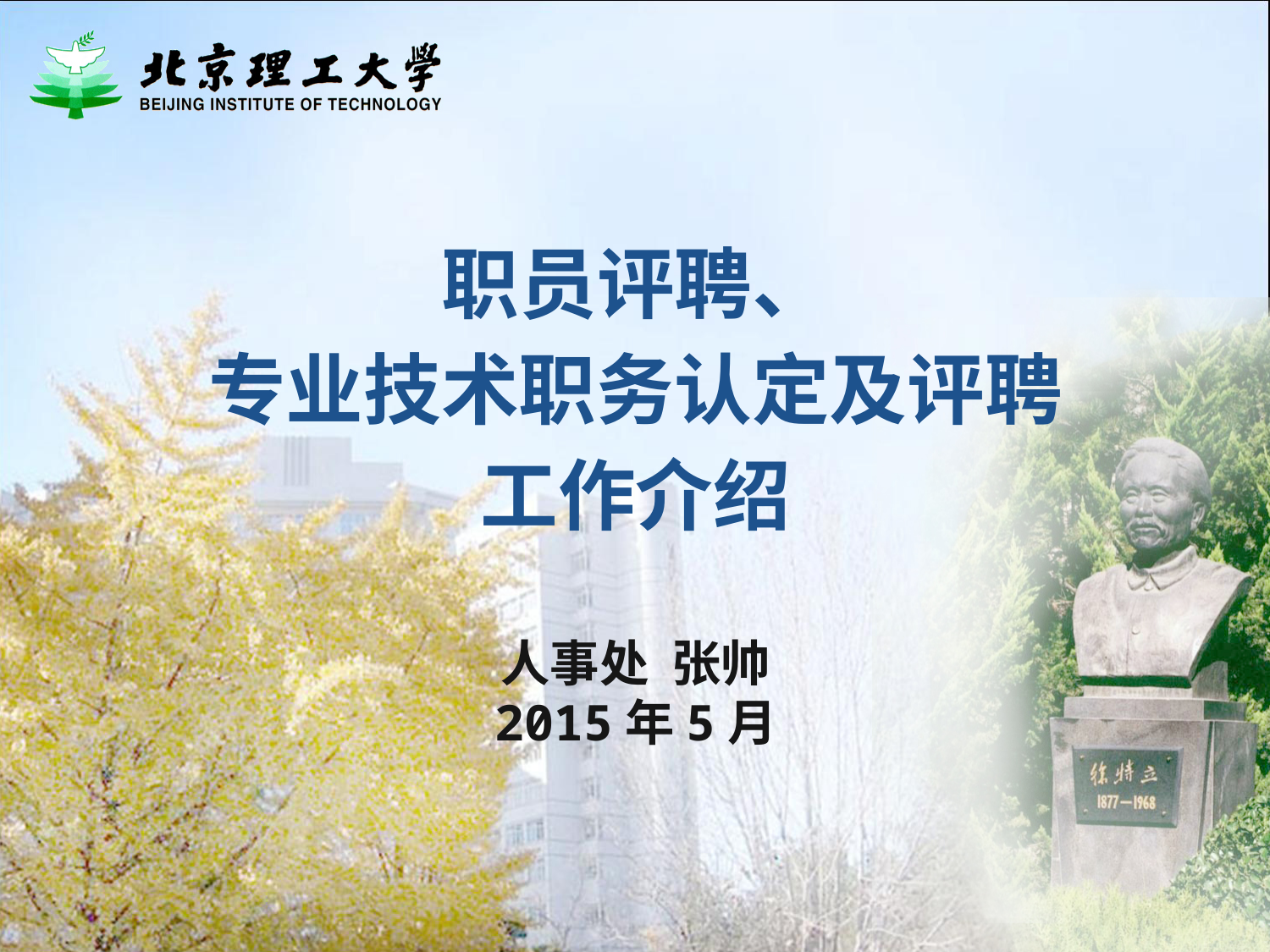

# 职员评聘、 专业技术职务认定及评聘 工作介绍
人事处  张帅
2015年5月